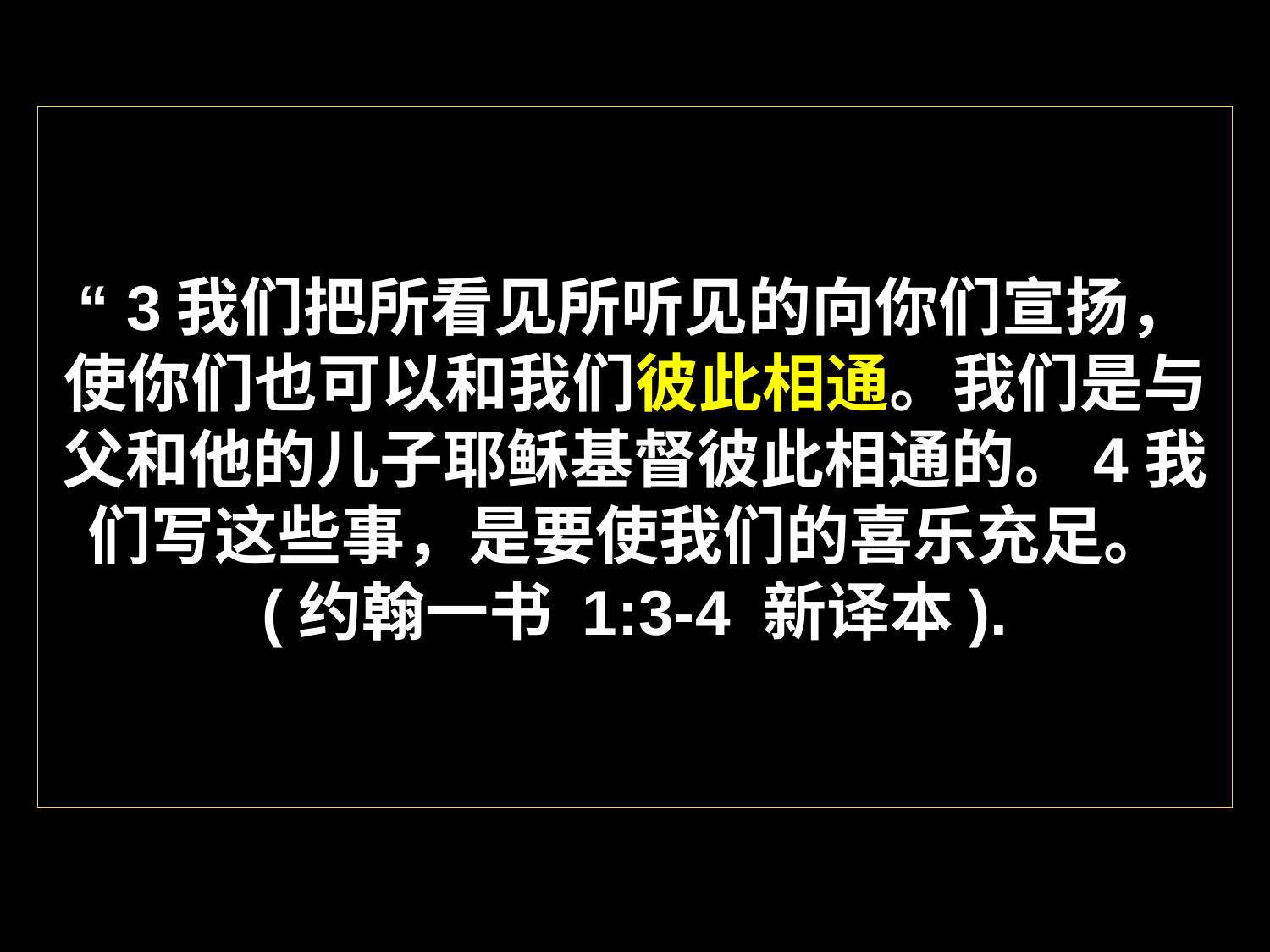

# “ 3我们把所看见所听见的向你们宣扬，使你们也可以和我们彼此相通。我们是与父和他的儿子耶稣基督彼此相通的。4我们写这些事，是要使我们的喜乐充足。 (约翰一书 1:3-4 新译本).